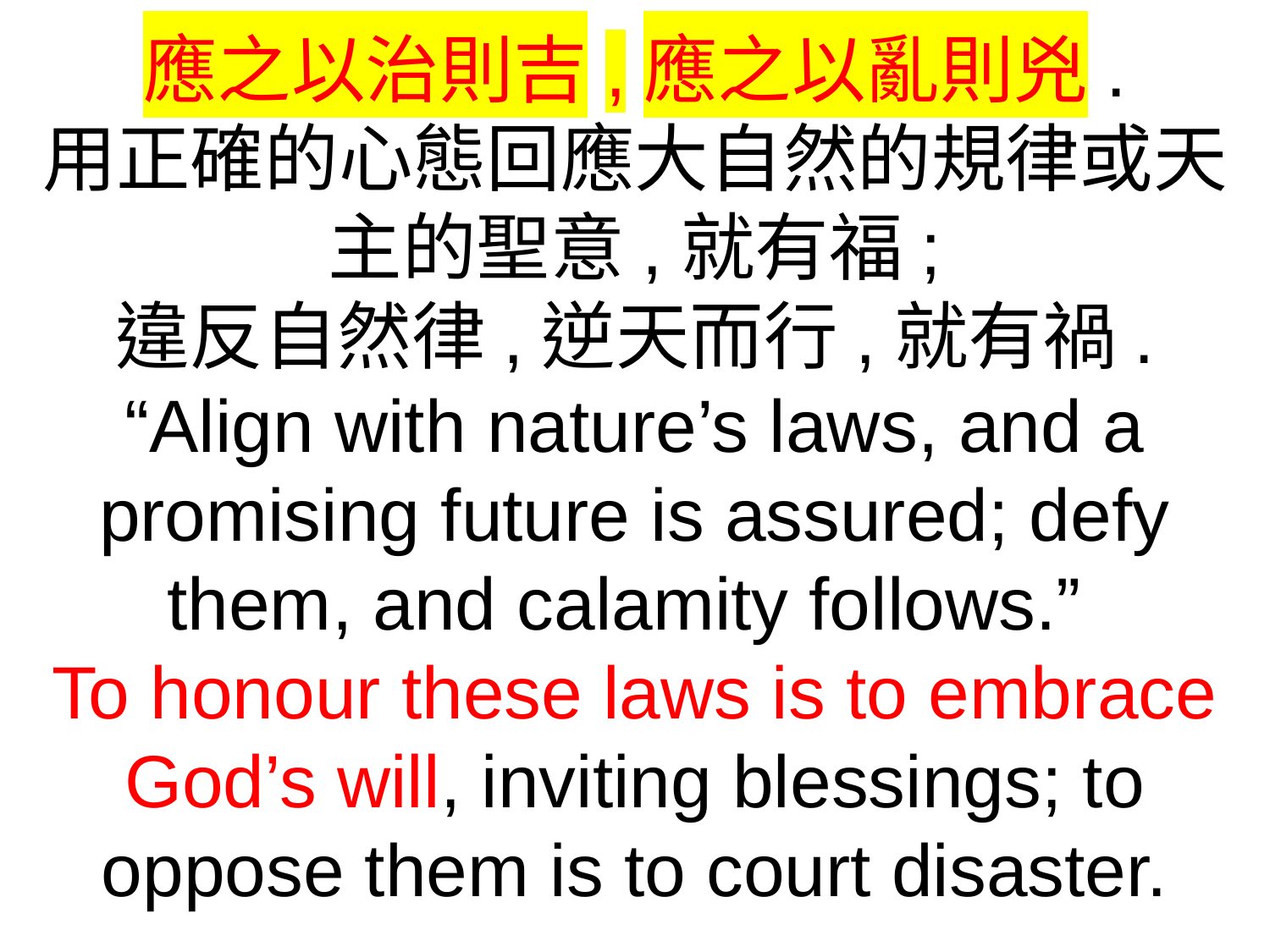

應之以治則吉,應之以亂則兇.
用正確的心態回應大自然的規律或天主的聖意,就有福;
違反自然律,逆天而行,就有禍.
“Align with nature’s laws, and a promising future is assured; defy them, and calamity follows.”
To honour these laws is to embrace God’s will, inviting blessings; to oppose them is to court disaster.